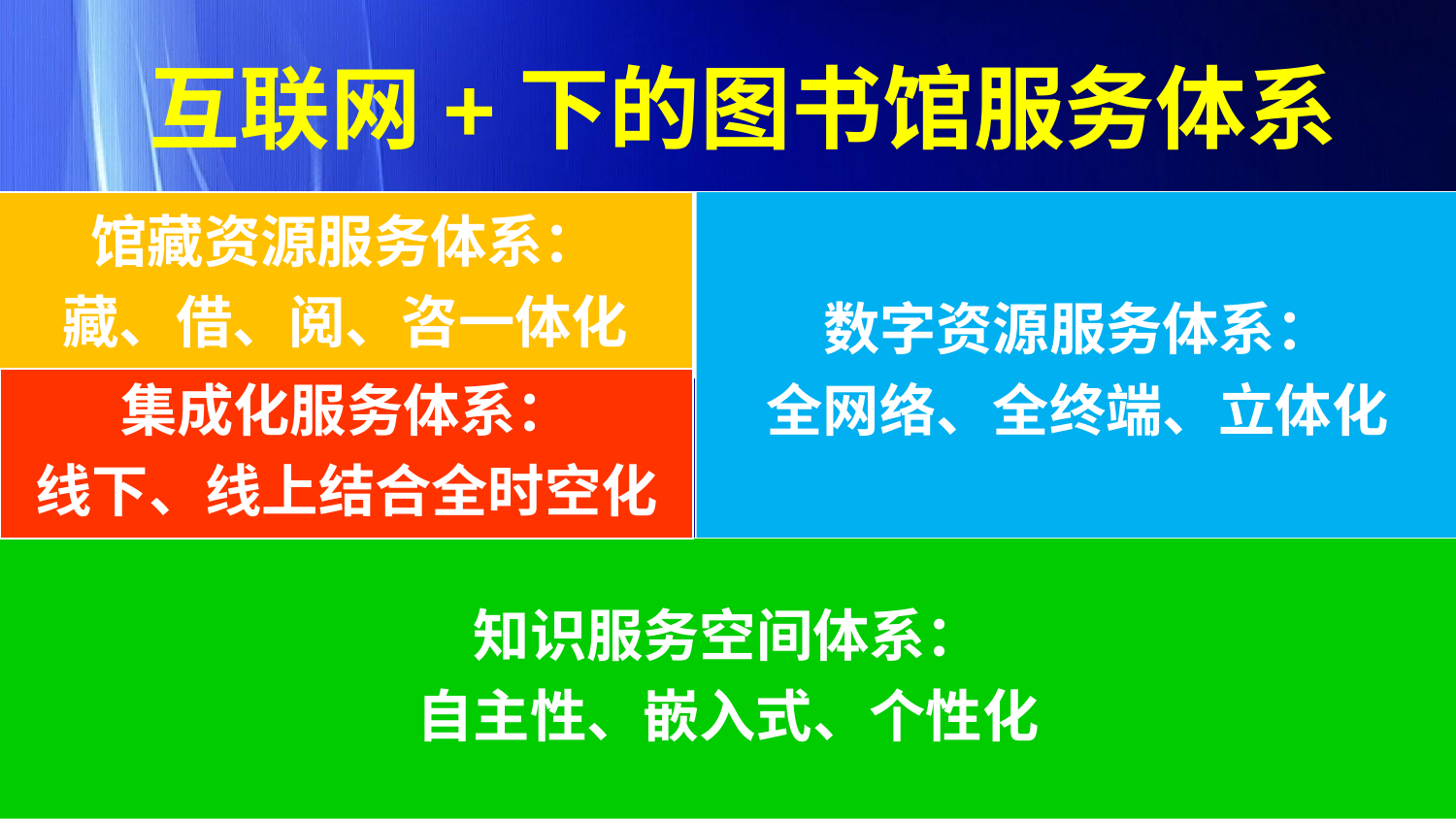

互联网+下的图书馆服务体系

馆藏资源服务体系：
藏、借、阅、咨一体化

数字资源服务体系：
全网络、全终端、立体化

集成化服务体系：
线下、线上结合全时空化

知识服务空间体系：
自主性、嵌入式、个性化
18